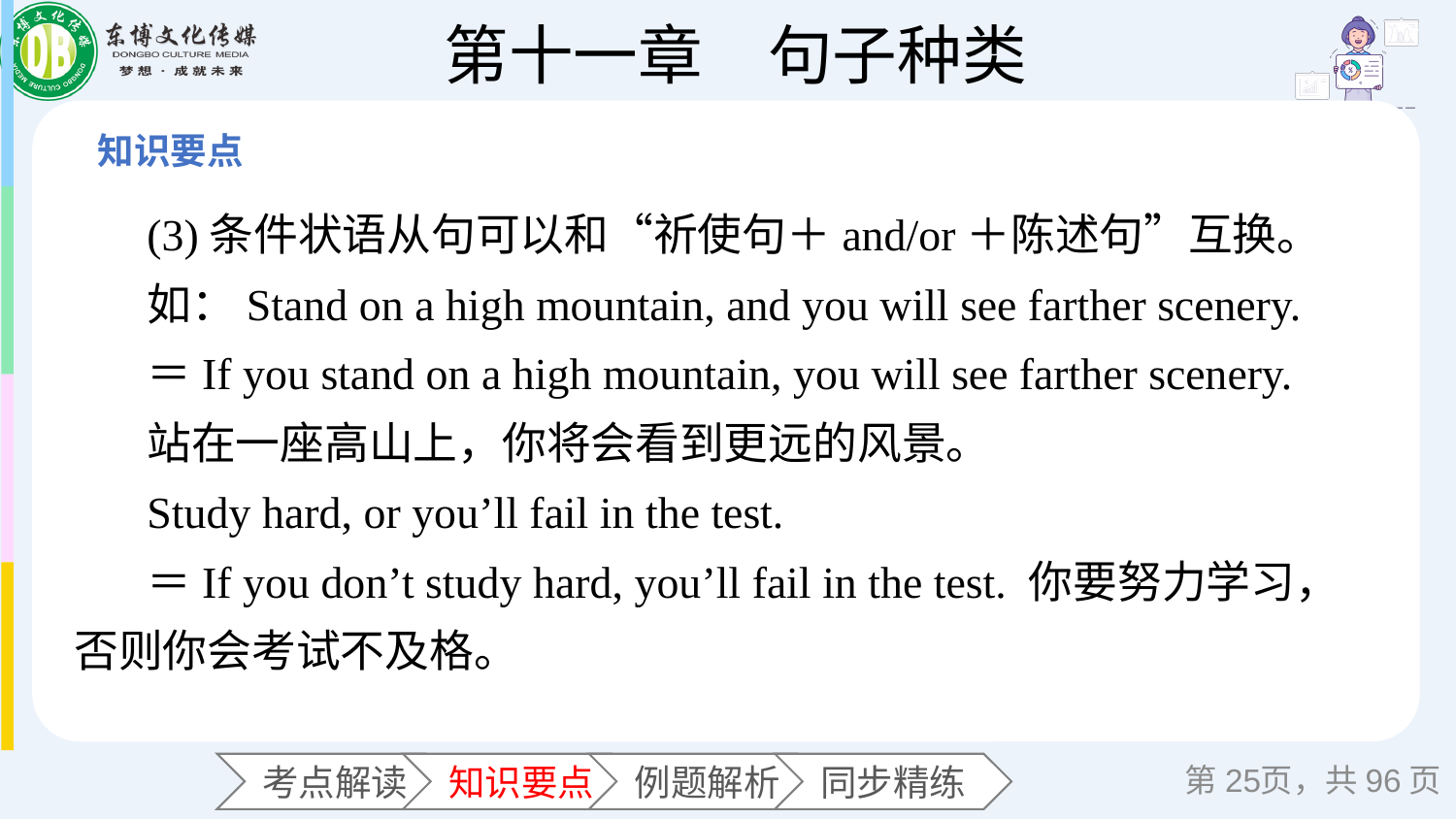

(3)条件状语从句可以和“祈使句＋and/or＋陈述句”互换。
如：Stand on a high mountain, and you will see farther scenery.
＝If you stand on a high mountain, you will see farther scenery.
站在一座高山上，你将会看到更远的风景。
Study hard, or you’ll fail in the test.
＝If you don’t study hard, you’ll fail in the test. 你要努力学习，否则你会考试不及格。
第25页，共96页